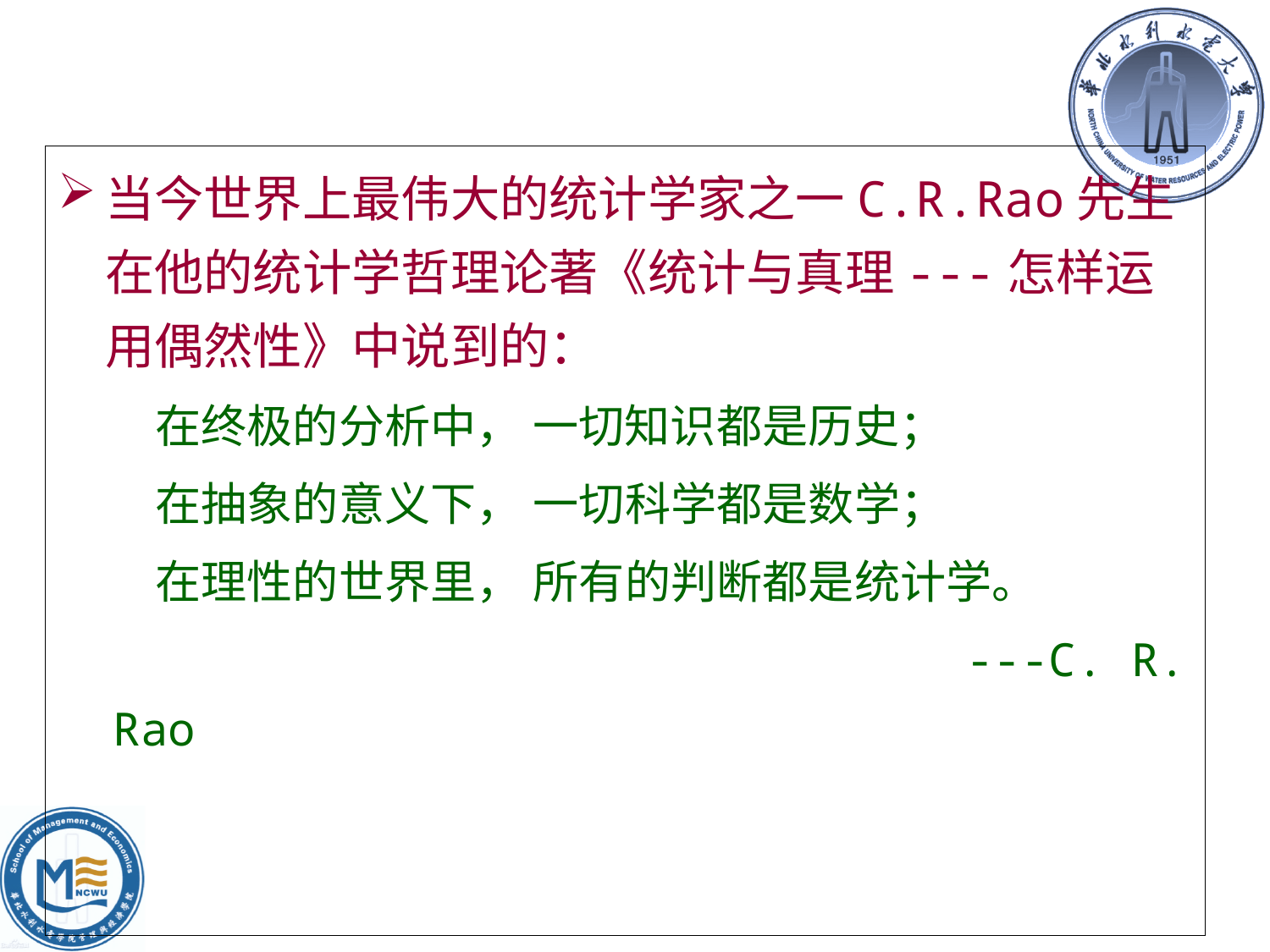

当今世界上最伟大的统计学家之一C.R.Rao先生在他的统计学哲理论著《统计与真理---怎样运用偶然性》中说到的：
   在终极的分析中， 一切知识都是历史；
   在抽象的意义下， 一切科学都是数学；
   在理性的世界里， 所有的判断都是统计学。
                               ---C. R. Rao